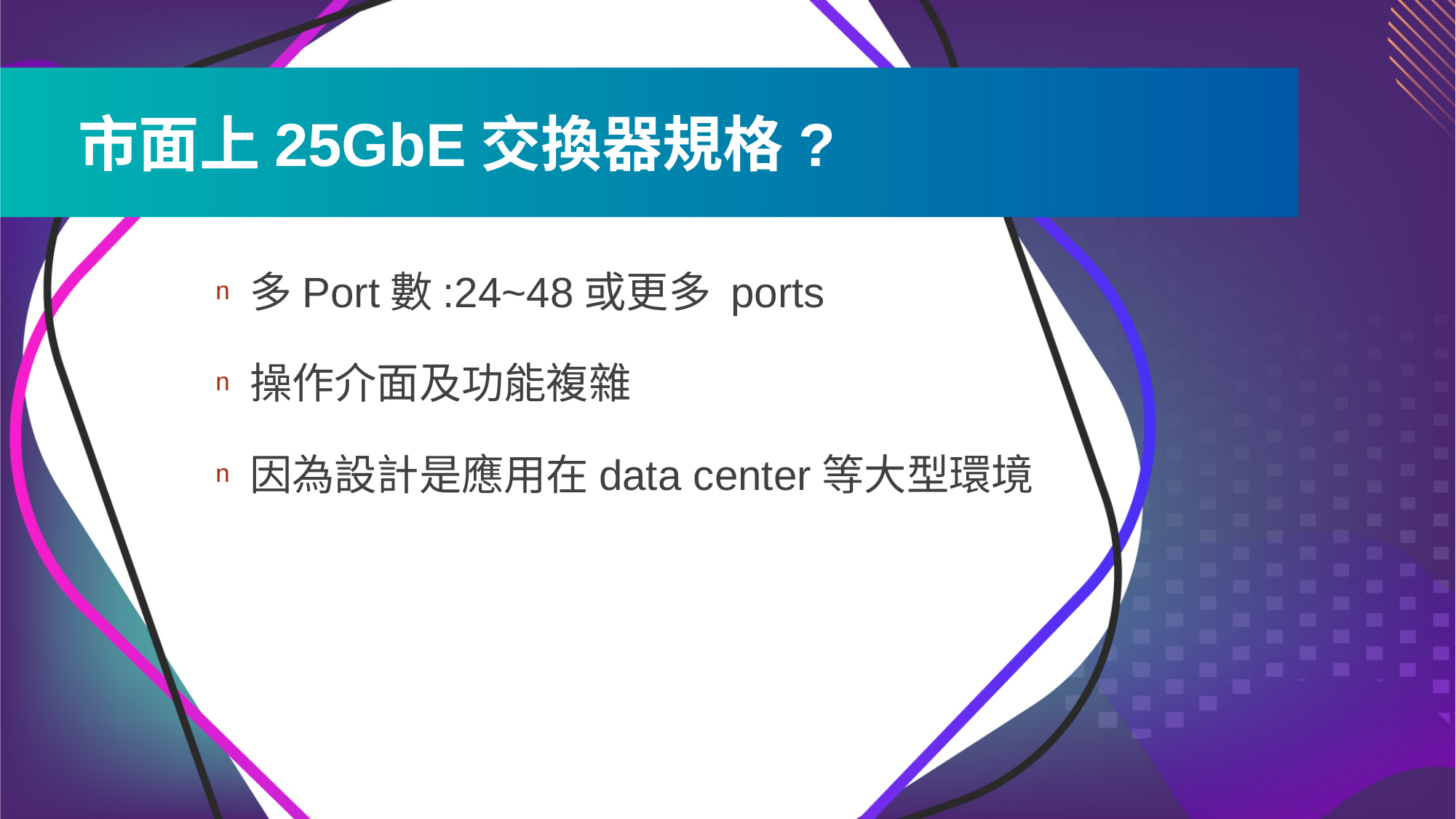

# 市面上25GbE交換器規格?
多Port數:24~48或更多 ports
操作介面及功能複雜
因為設計是應用在data center等大型環境